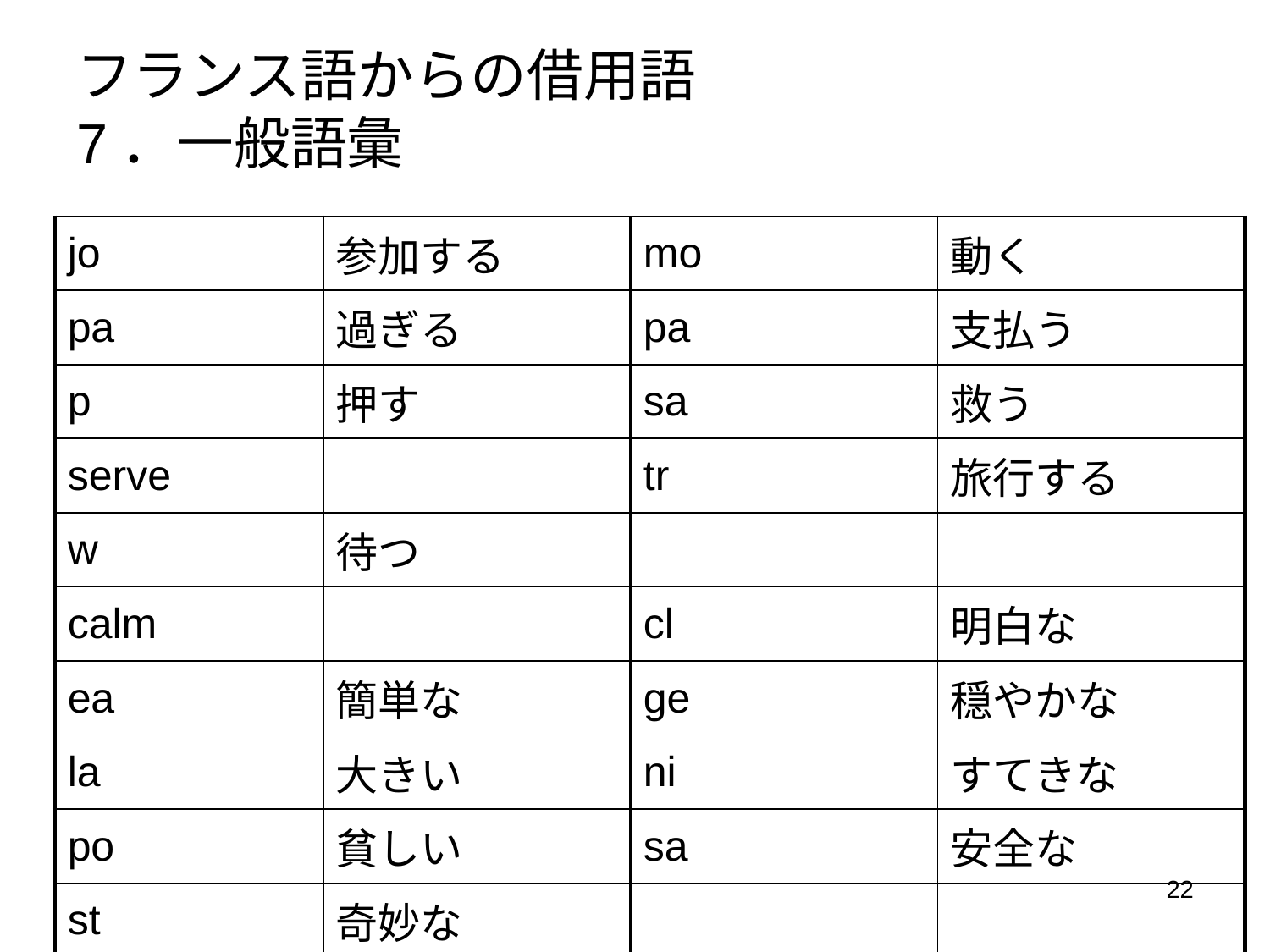

フランス語からの借用語
7．一般語彙
| jo | 参加する | mo | 動く |
| --- | --- | --- | --- |
| pa | 過ぎる | pa | 支払う |
| p | 押す | sa | 救う |
| serve |  | tr | 旅行する |
| w | 待つ |  |  |
| calm |  | cl | 明白な |
| ea | 簡単な | ge | 穏やかな |
| la | 大きい | ni | すてきな |
| po | 貧しい | sa | 安全な |
| st | 奇妙な |  |  |
22